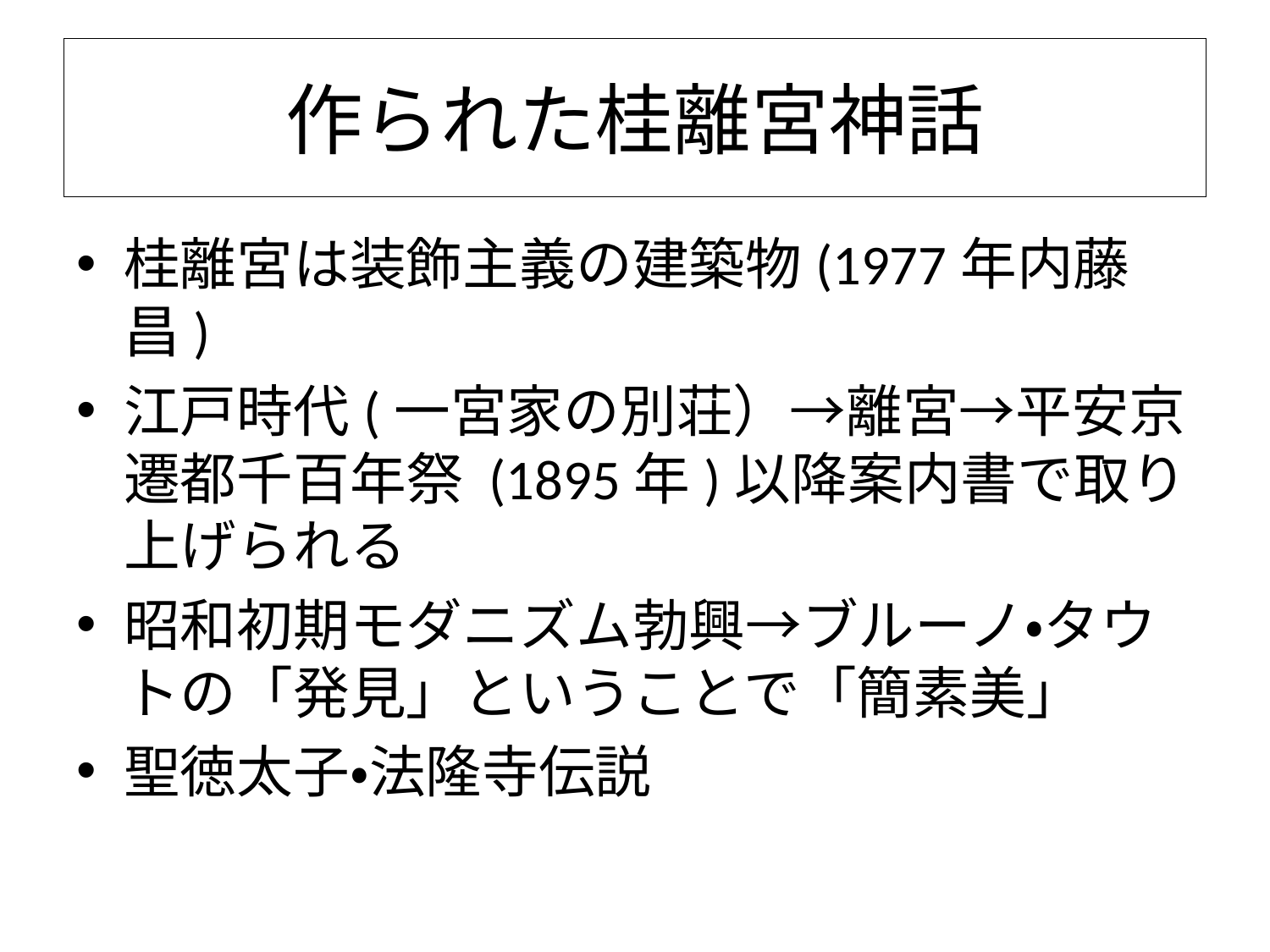

# 作られた桂離宮神話
桂離宮は装飾主義の建築物(1977年内藤昌)
江戸時代(一宮家の別荘）→離宮→平安京遷都千百年祭 (1895年)以降案内書で取り上げられる
昭和初期モダニズム勃興→ブルーノ・タウトの「発見」ということで「簡素美」
聖徳太子・法隆寺伝説